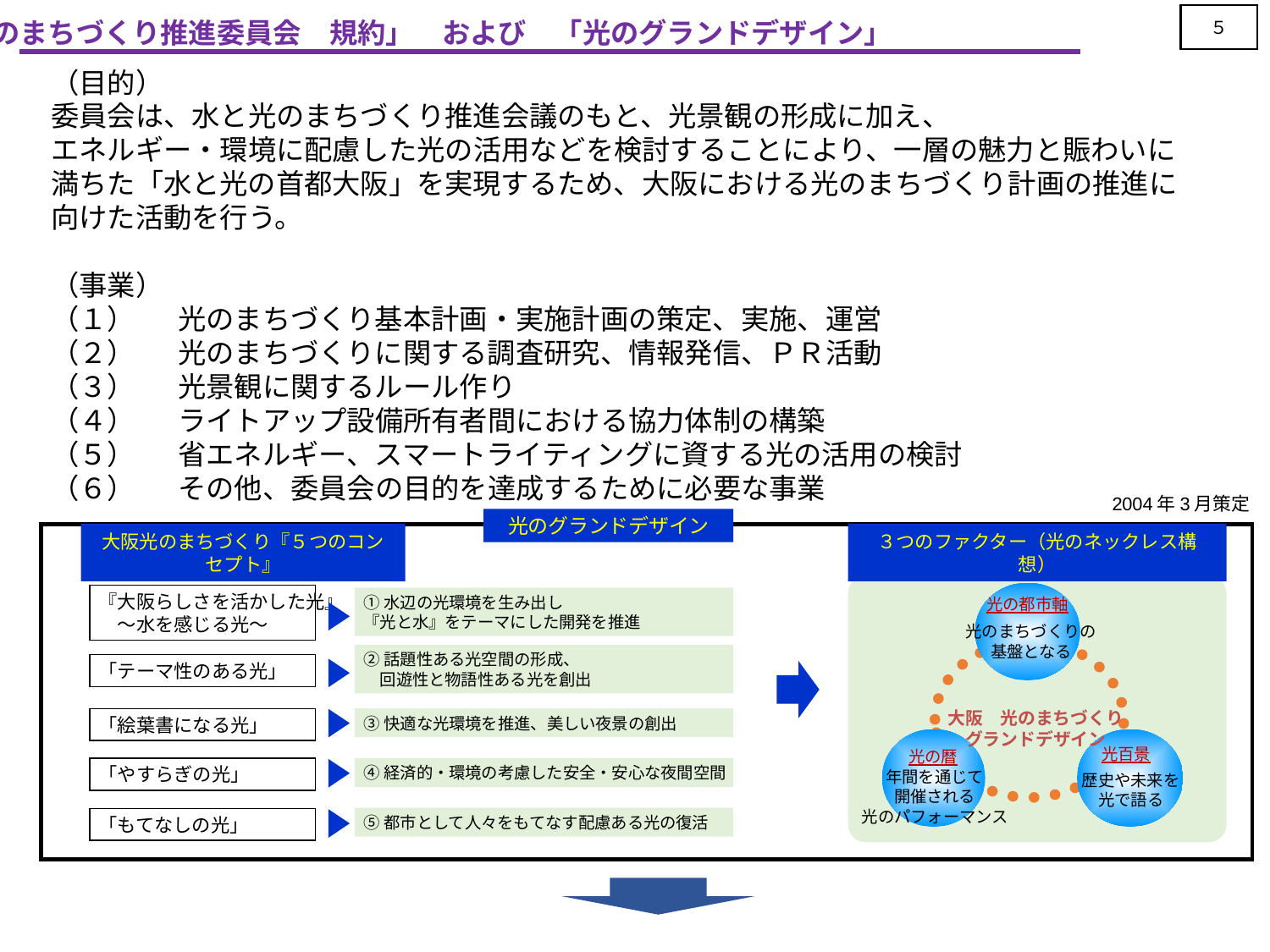

５
「光のまちづくり推進委員会　規約」　および　「光のグランドデザイン」
（目的）
委員会は、水と光のまちづくり推進会議のもと、光景観の形成に加え、
エネルギー・環境に配慮した光の活用などを検討することにより、一層の魅力と賑わいに満ちた「水と光の首都大阪」を実現するため、大阪における光のまちづくり計画の推進に向けた活動を行う。

（事業）
（１）	光のまちづくり基本計画・実施計画の策定、実施、運営
（２）	光のまちづくりに関する調査研究、情報発信、ＰＲ活動
（３）	光景観に関するルール作り
（４）	ライトアップ設備所有者間における協力体制の構築
（５）	省エネルギー、スマートライティングに資する光の活用の検討
（６）	その他、委員会の目的を達成するために必要な事業
2004年3月策定
光のグランドデザイン

大阪光のまちづくり『５つのコンセプト』
３つのファクター（光のネックレス構想）

光の都市軸
光のまちづくりの
基盤となる

大阪　光のまちづくり
グランドデザイン

光百景
光の暦
年間を通じて
開催される
光のパフォーマンス
歴史や未来を
光で語る
『大阪らしさを活かした光』
　～水を感じる光～
①水辺の光環境を生み出し
『光と水』をテーマにした開発を推進

②話題性ある光空間の形成、
　回遊性と物語性ある光を創出
「テーマ性のある光」

「絵葉書になる光」
③快適な光環境を推進、美しい夜景の創出

④経済的・環境の考慮した安全・安心な夜間空間
「やすらぎの光」

⑤都市として人々をもてなす配慮ある光の復活
「もてなしの光」